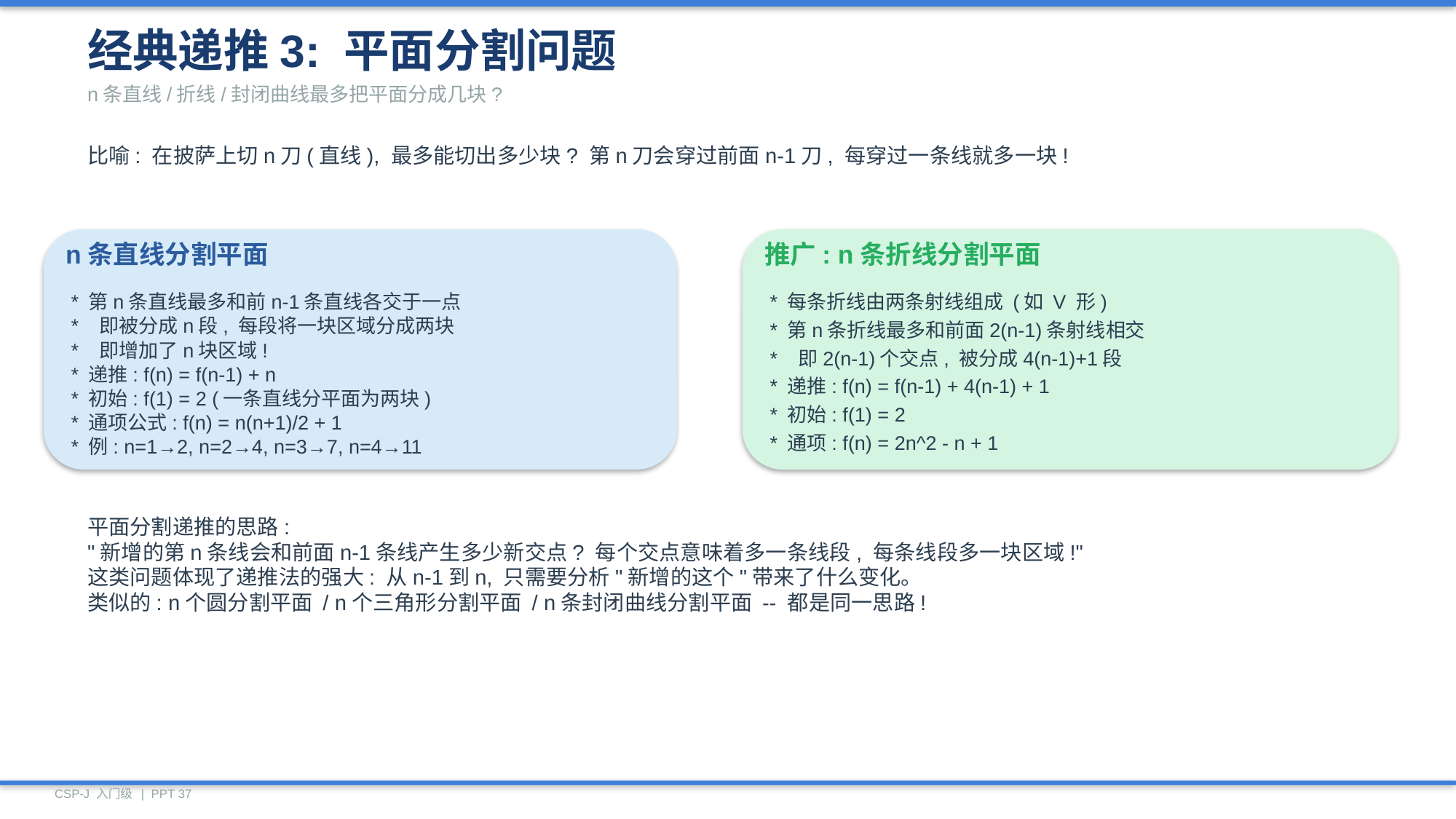

经典递推3: 平面分割问题
n条直线/折线/封闭曲线最多把平面分成几块?
比喻: 在披萨上切n刀(直线), 最多能切出多少块? 第n刀会穿过前面n-1刀, 每穿过一条线就多一块!

n条直线分割平面
推广: n条折线分割平面
* 第n条直线最多和前n-1条直线各交于一点
* 每条折线由两条射线组成 (如 V 形)
*   即被分成n段, 每段将一块区域分成两块
* 第n条折线最多和前面2(n-1)条射线相交
*   即增加了n块区域!
*   即2(n-1)个交点, 被分成4(n-1)+1段
* 递推: f(n) = f(n-1) + n
* 递推: f(n) = f(n-1) + 4(n-1) + 1
* 初始: f(1) = 2 (一条直线分平面为两块)
* 初始: f(1) = 2
* 通项公式: f(n) = n(n+1)/2 + 1
* 通项: f(n) = 2n^2 - n + 1
* 例: n=1→2, n=2→4, n=3→7, n=4→11
平面分割递推的思路:
"新增的第n条线会和前面n-1条线产生多少新交点? 每个交点意味着多一条线段, 每条线段多一块区域!"
这类问题体现了递推法的强大: 从n-1到n, 只需要分析"新增的这个"带来了什么变化。
类似的: n个圆分割平面 / n个三角形分割平面 / n条封闭曲线分割平面 -- 都是同一思路!

CSP-J 入门级  |  PPT 37